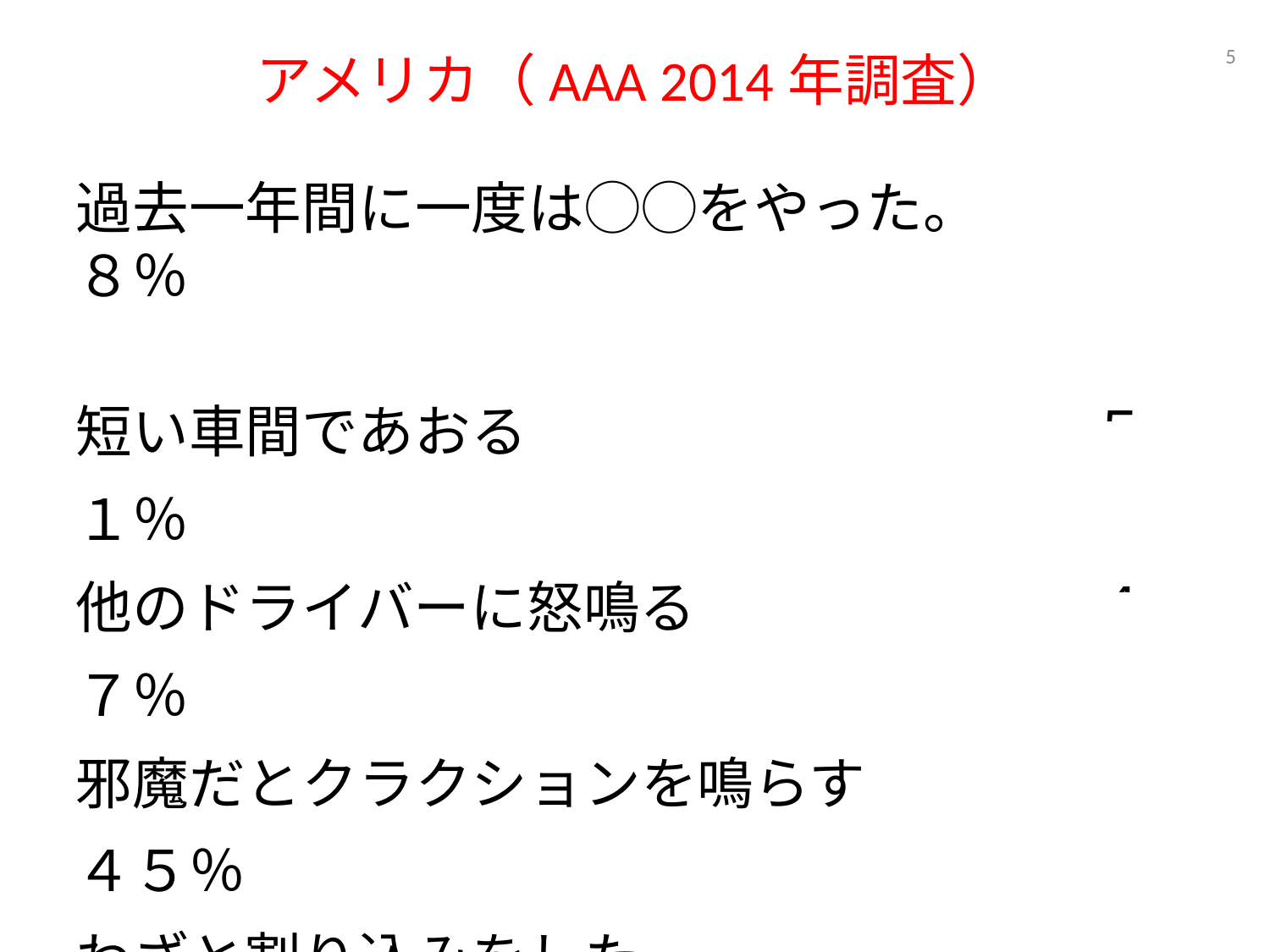

5
# アメリカ（AAA 2014年調査）
過去一年間に一度は◯◯をやった。　	７８％

短い車間であおる					５１％
他のドライバーに怒鳴る				４７％
邪魔だとクラクションを鳴らす			４５％
わざと割り込みをした					１２％
わざとぶつけた						　３％